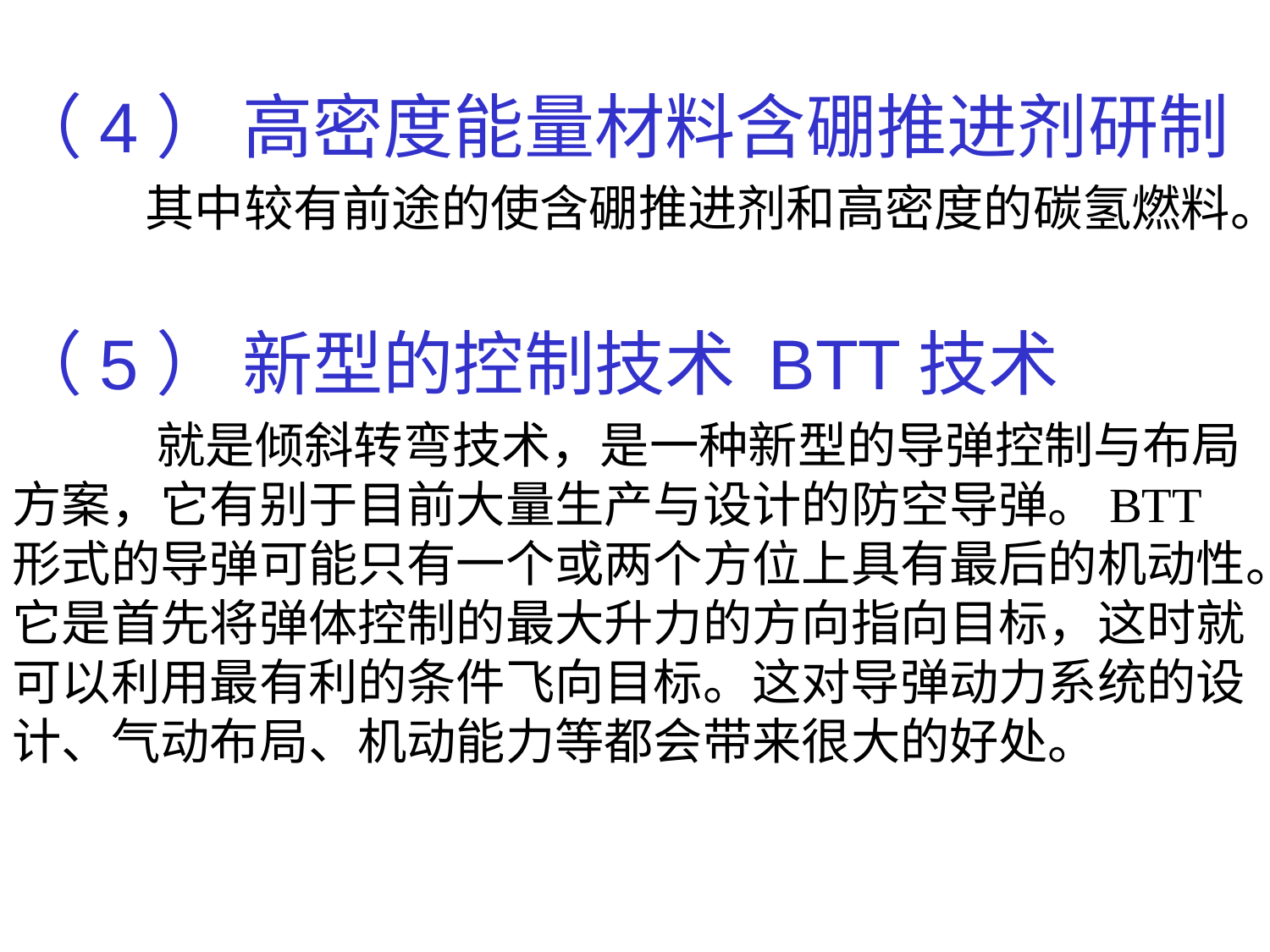

（4） 高密度能量材料含硼推进剂研制
           其中较有前途的使含硼推进剂和高密度的碳氢燃料。

（5） 新型的控制技术 BTT技术
            就是倾斜转弯技术，是一种新型的导弹控制与布局方案，它有别于目前大量生产与设计的防空导弹。BTT形式的导弹可能只有一个或两个方位上具有最后的机动性。它是首先将弹体控制的最大升力的方向指向目标，这时就可以利用最有利的条件飞向目标。这对导弹动力系统的设计、气动布局、机动能力等都会带来很大的好处。